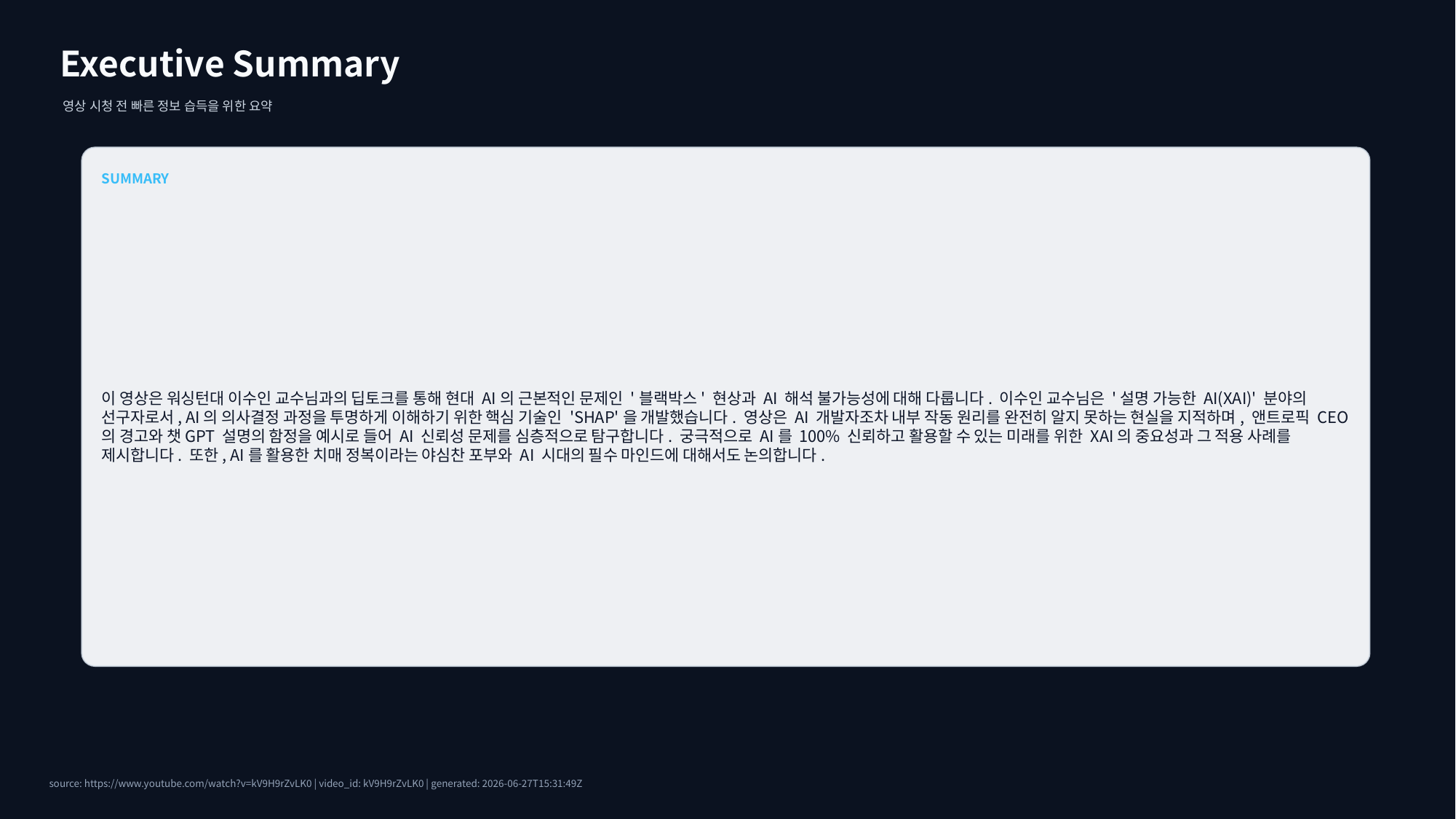

Executive Summary
영상 시청 전 빠른 정보 습득을 위한 요약

SUMMARY
이 영상은 워싱턴대 이수인 교수님과의 딥토크를 통해 현대 AI의 근본적인 문제인 '블랙박스' 현상과 AI 해석 불가능성에 대해 다룹니다. 이수인 교수님은 '설명 가능한 AI(XAI)' 분야의 선구자로서, AI의 의사결정 과정을 투명하게 이해하기 위한 핵심 기술인 'SHAP'을 개발했습니다. 영상은 AI 개발자조차 내부 작동 원리를 완전히 알지 못하는 현실을 지적하며, 앤트로픽 CEO의 경고와 챗GPT 설명의 함정을 예시로 들어 AI 신뢰성 문제를 심층적으로 탐구합니다. 궁극적으로 AI를 100% 신뢰하고 활용할 수 있는 미래를 위한 XAI의 중요성과 그 적용 사례를 제시합니다. 또한, AI를 활용한 치매 정복이라는 야심찬 포부와 AI 시대의 필수 마인드에 대해서도 논의합니다.
source: https://www.youtube.com/watch?v=kV9H9rZvLK0 | video_id: kV9H9rZvLK0 | generated: 2026-06-27T15:31:49Z